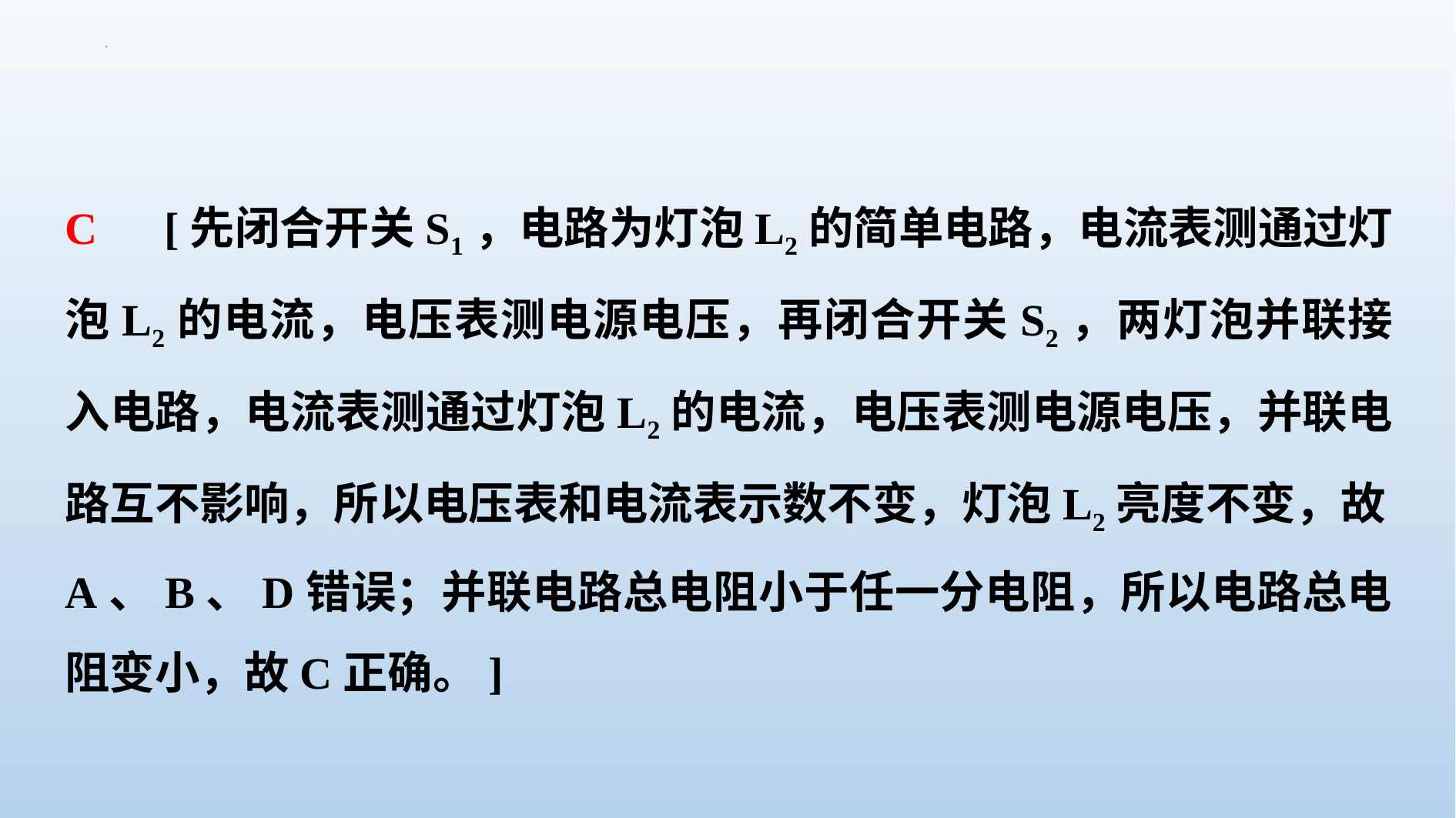

C　[先闭合开关S1，电路为灯泡L2的简单电路，电流表测通过灯泡L2的电流，电压表测电源电压，再闭合开关S2，两灯泡并联接入电路，电流表测通过灯泡L2的电流，电压表测电源电压，并联电路互不影响，所以电压表和电流表示数不变，灯泡L2亮度不变，故A、B、D错误；并联电路总电阻小于任一分电阻，所以电路总电阻变小，故C正确。]